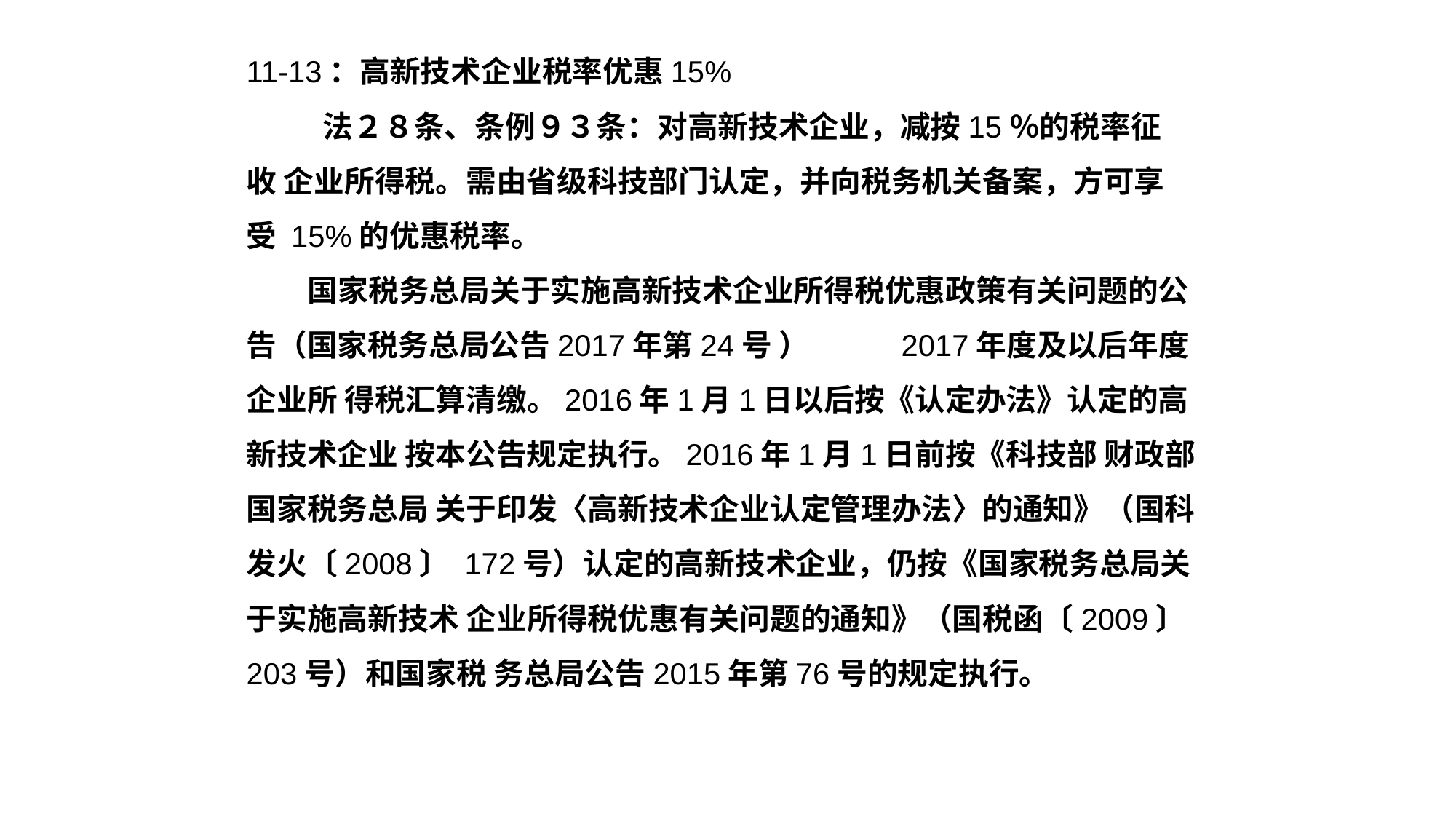

11-13：高新技术企业税率优惠15%
法２８条、条例９３条：对高新技术企业，减按15％的税率征收 企业所得税。需由省级科技部门认定，并向税务机关备案，方可享受 15%的优惠税率。
国家税务总局关于实施高新技术企业所得税优惠政策有关问题的公 告（国家税务总局公告2017年第24号 ）	2017年度及以后年度企业所 得税汇算清缴。2016年1月1日以后按《认定办法》认定的高新技术企业 按本公告规定执行。2016年1月1日前按《科技部 财政部 国家税务总局 关于印发〈高新技术企业认定管理办法〉的通知》（国科发火〔2008〕 172号）认定的高新技术企业，仍按《国家税务总局关于实施高新技术 企业所得税优惠有关问题的通知》（国税函〔2009〕203号）和国家税 务总局公告2015年第76号的规定执行。